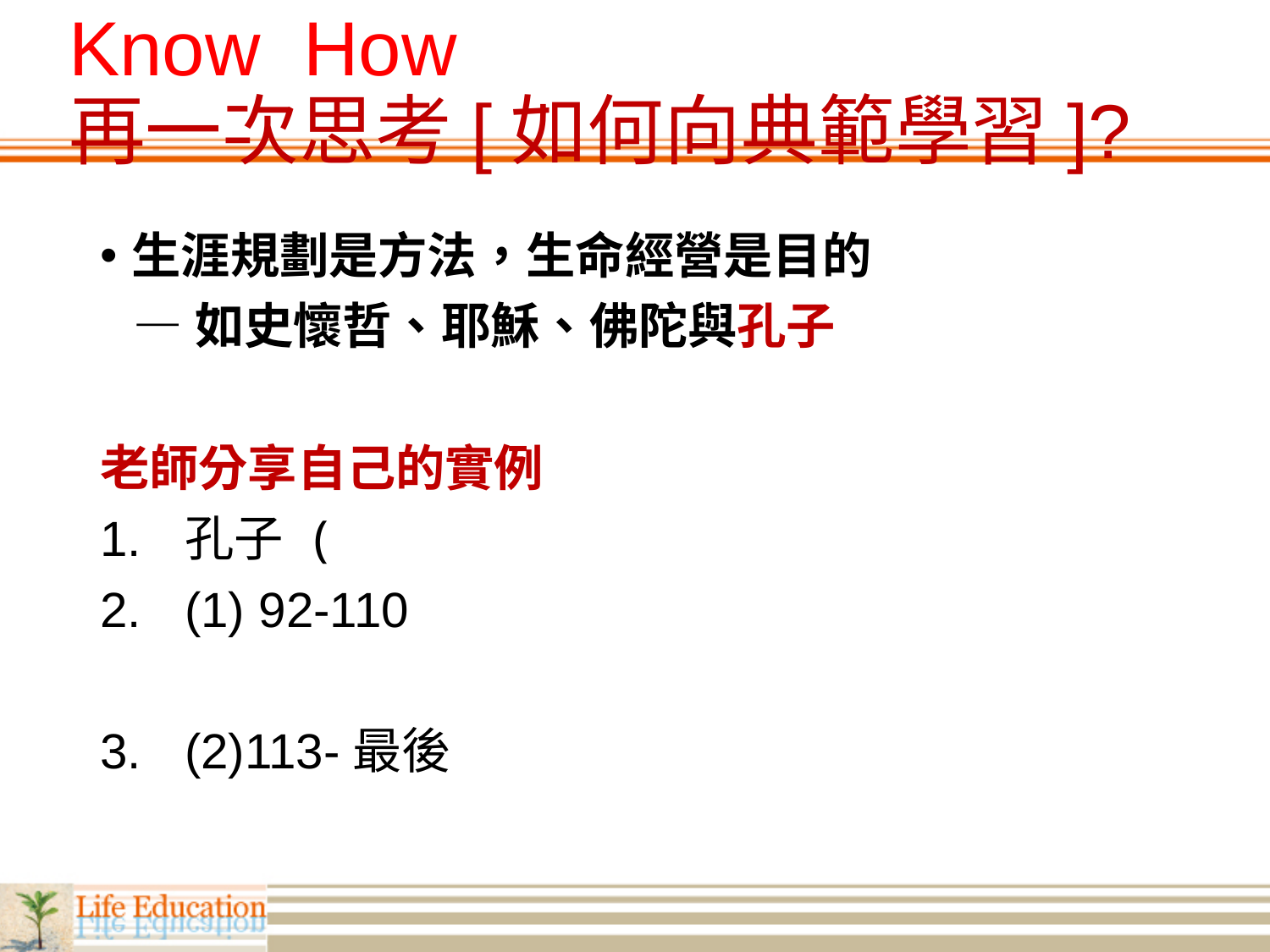

# Know  How 再一次思考[如何向典範學習]?
生涯規劃是方法，生命經營是目的
   —如史懷哲、耶穌、佛陀與孔子

老師分享自己的實例
孔子 (
(1) 92-110

(2)113-最後